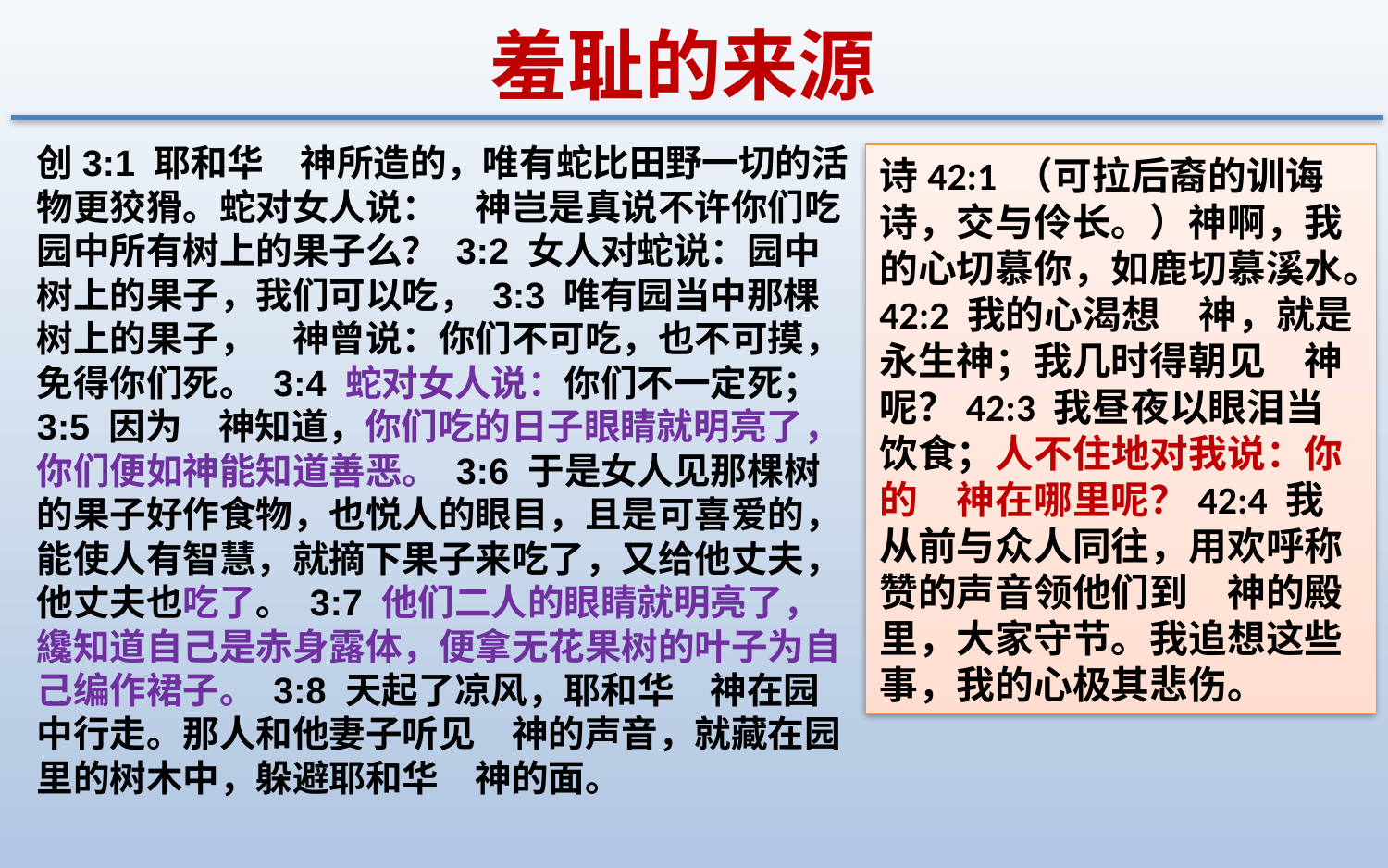

羞耻的来源
创3:1 耶和华　神所造的，唯有蛇比田野一切的活物更狡猾。蛇对女人说：　神岂是真说不许你们吃园中所有树上的果子么？ 3:2 女人对蛇说：园中树上的果子，我们可以吃， 3:3 唯有园当中那棵树上的果子，　神曾说：你们不可吃，也不可摸，免得你们死。 3:4 蛇对女人说：你们不一定死； 3:5 因为　神知道，你们吃的日子眼睛就明亮了，你们便如神能知道善恶。 3:6 于是女人见那棵树的果子好作食物，也悦人的眼目，且是可喜爱的，能使人有智慧，就摘下果子来吃了，又给他丈夫，他丈夫也吃了。 3:7 他们二人的眼睛就明亮了，纔知道自己是赤身露体，便拿无花果树的叶子为自己编作裙子。 3:8 天起了凉风，耶和华　神在园中行走。那人和他妻子听见　神的声音，就藏在园里的树木中，躲避耶和华　神的面。
诗42:1 （可拉后裔的训诲诗，交与伶长。）神啊，我的心切慕你，如鹿切慕溪水。42:2 我的心渴想　神，就是永生神；我几时得朝见　神呢？42:3 我昼夜以眼泪当饮食；人不住地对我说：你的　神在哪里呢？42:4 我从前与众人同往，用欢呼称赞的声音领他们到　神的殿里，大家守节。我追想这些事，我的心极其悲伤。